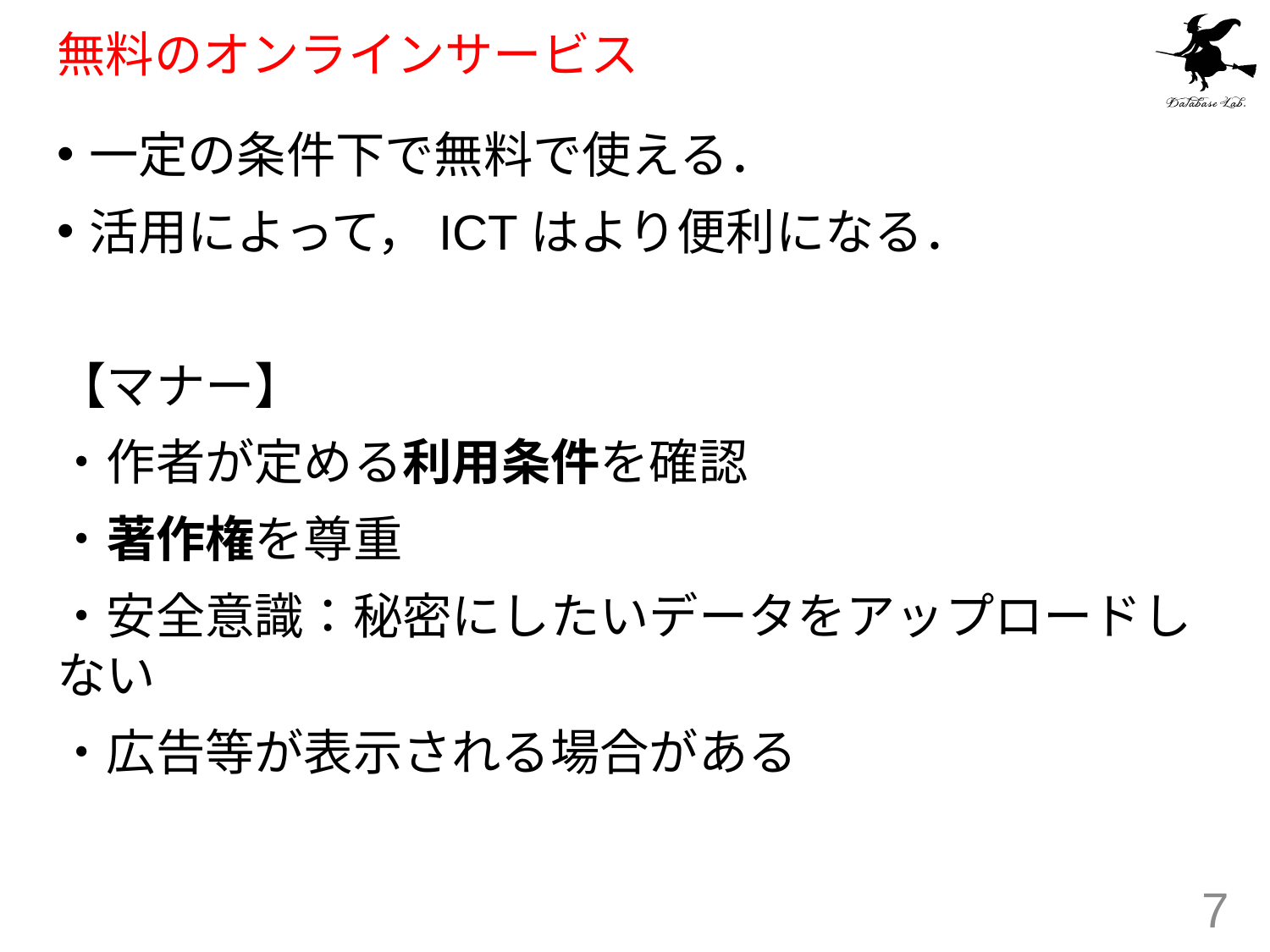

# 無料のオンラインサービス
一定の条件下で無料で使える．
活用によって，ICTはより便利になる．

【マナー】
・作者が定める利用条件を確認
・著作権を尊重
・安全意識：秘密にしたいデータをアップロードしない
・広告等が表示される場合がある

7